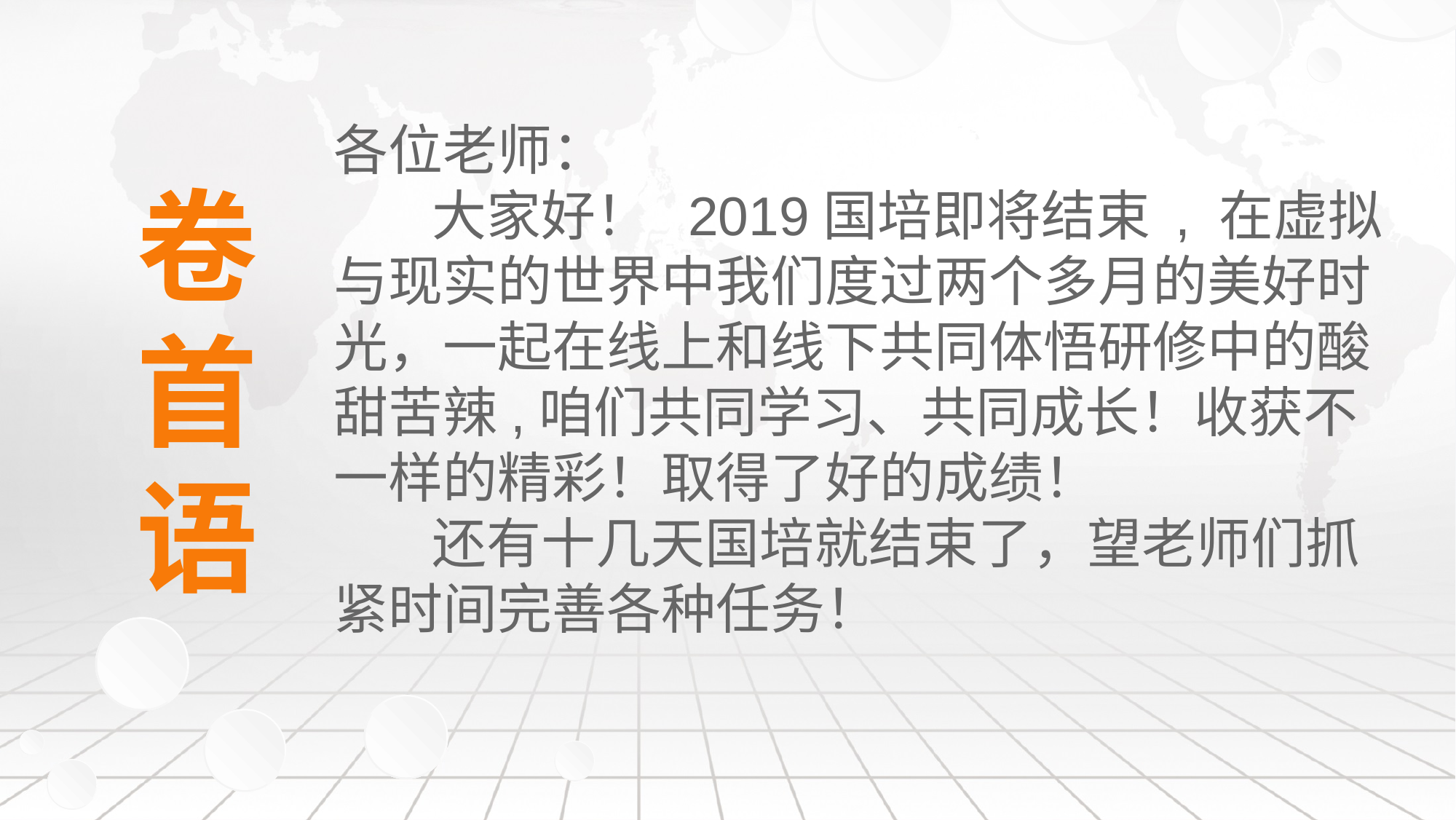

各位老师：       大家好！  2019国培即将结束 , 在虚拟与现实的世界中我们度过两个多月的美好时光，一起在线上和线下共同体悟研修中的酸甜苦辣,咱们共同学习、共同成长！收获不一样的精彩！取得了好的成绩！       还有十几天国培就结束了，望老师们抓紧时间完善各种任务！
卷
首
语

延迟符
延迟符